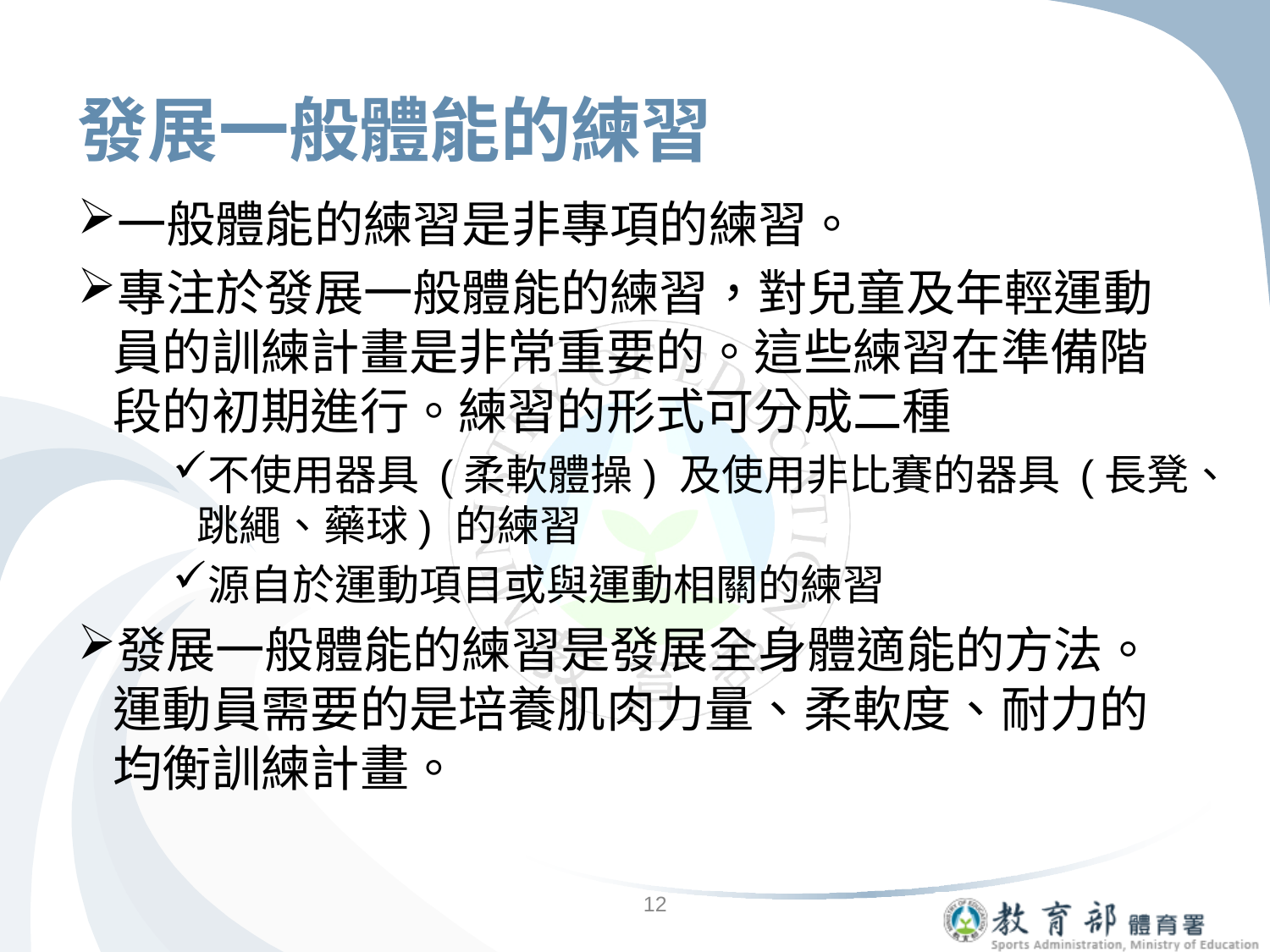

# 發展一般體能的練習
一般體能的練習是非專項的練習。
專注於發展一般體能的練習，對兒童及年輕運動員的訓練計畫是非常重要的。這些練習在準備階段的初期進行。練習的形式可分成二種
不使用器具 (柔軟體操) 及使用非比賽的器具 (長凳、跳繩、藥球) 的練習
源自於運動項目或與運動相關的練習
發展一般體能的練習是發展全身體適能的方法。運動員需要的是培養肌肉力量、柔軟度、耐力的均衡訓練計畫。
12